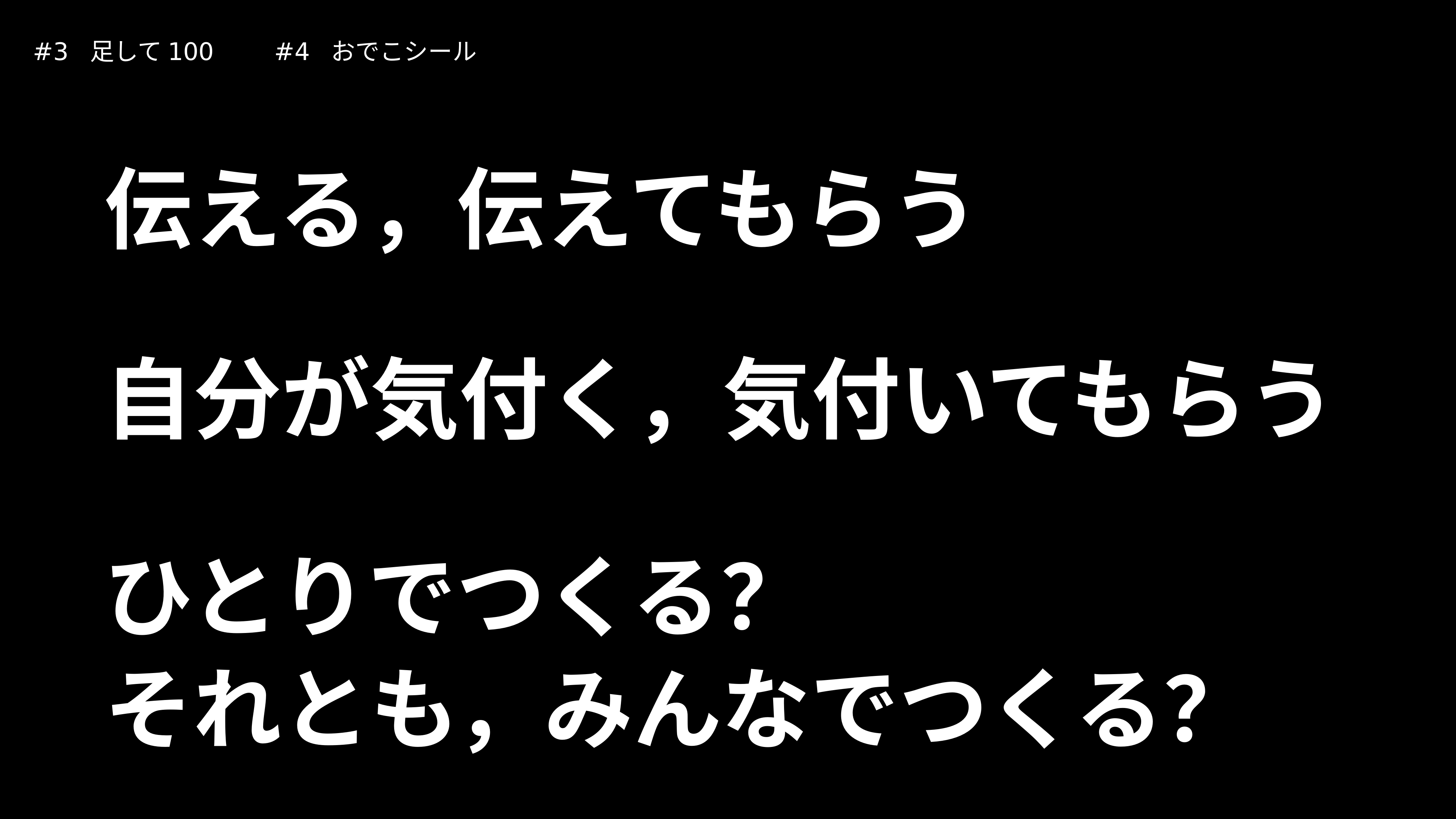

| #3 足して100　　#4 おでこシール |  |
| --- | --- |
伝える，伝えてもらう
自分が気付く，気付いてもらう
ひとりでつくる？
それとも，みんなでつくる？